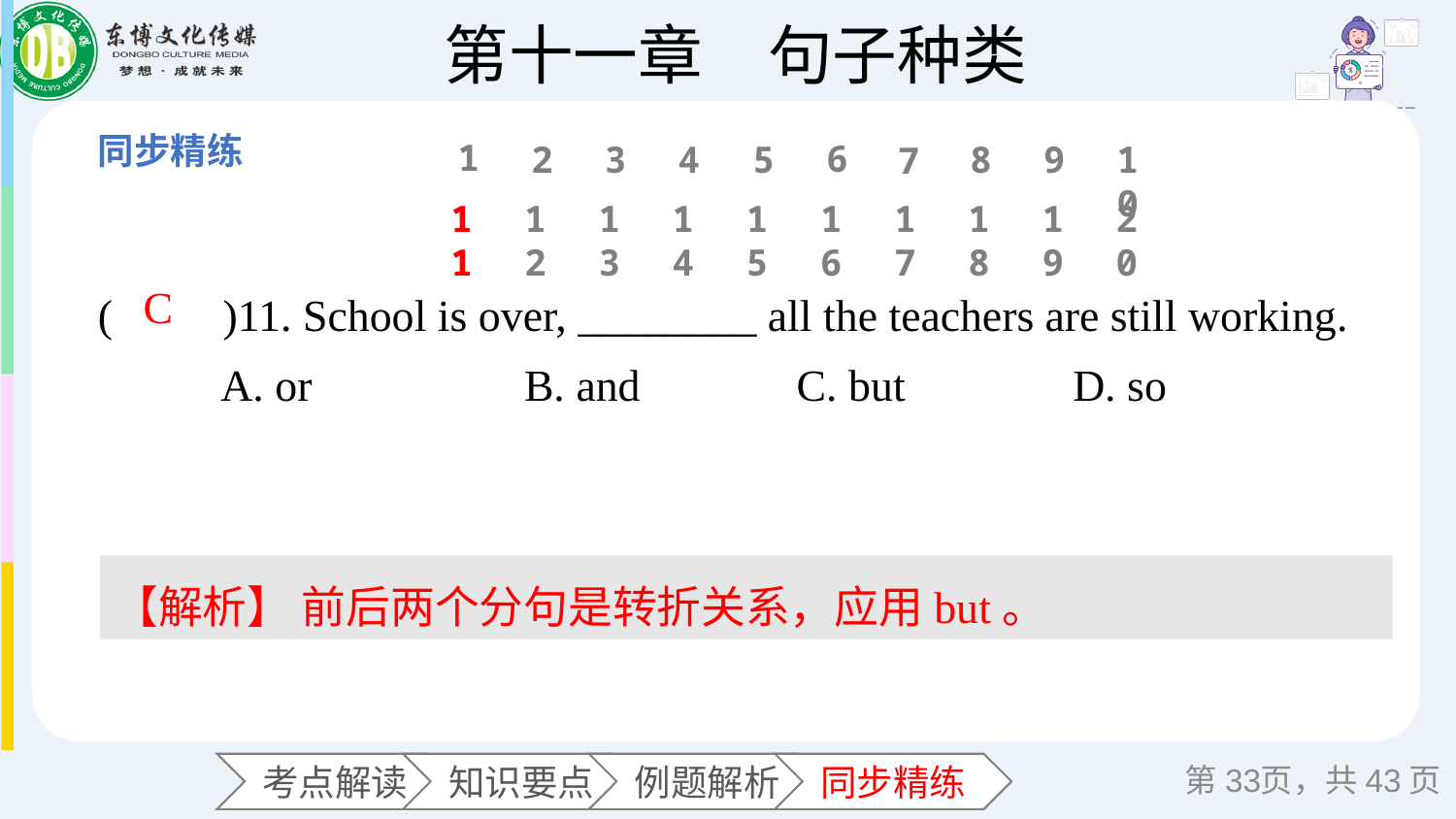

1
6
2
3
4
5
8
9
10
7
11
12
13
14
15
16
17
18
19
20
(　　)11. School is over, ________ all the teachers are still working.
           A. or                   B. and              C. but               D. so
C
【解析】 前后两个分句是转折关系，应用but。
第33页，共43页